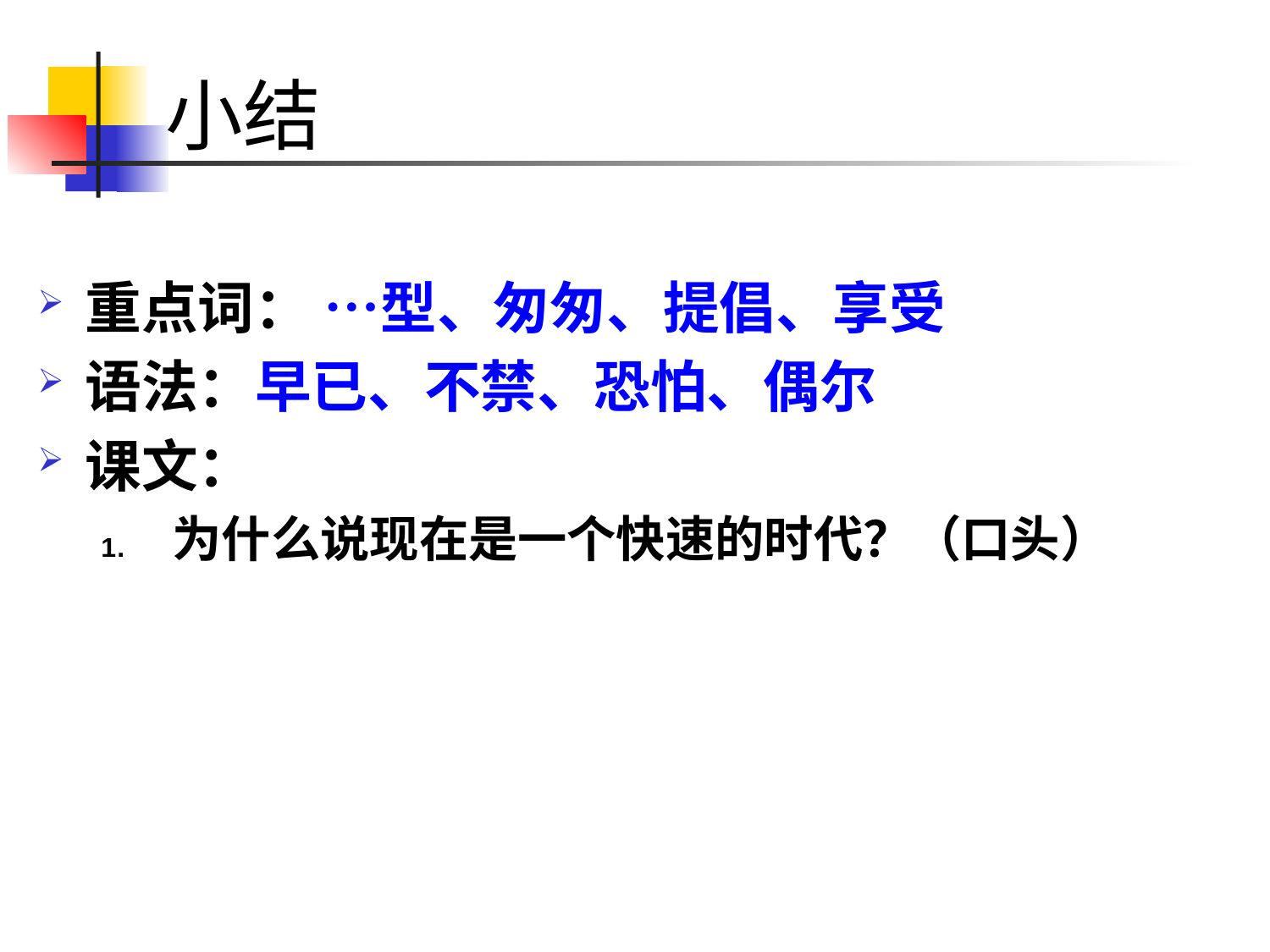

# 小结
重点词： …型、匆匆、提倡、享受
语法：早已、不禁、恐怕、偶尔
课文：
为什么说现在是一个快速的时代？（口头）